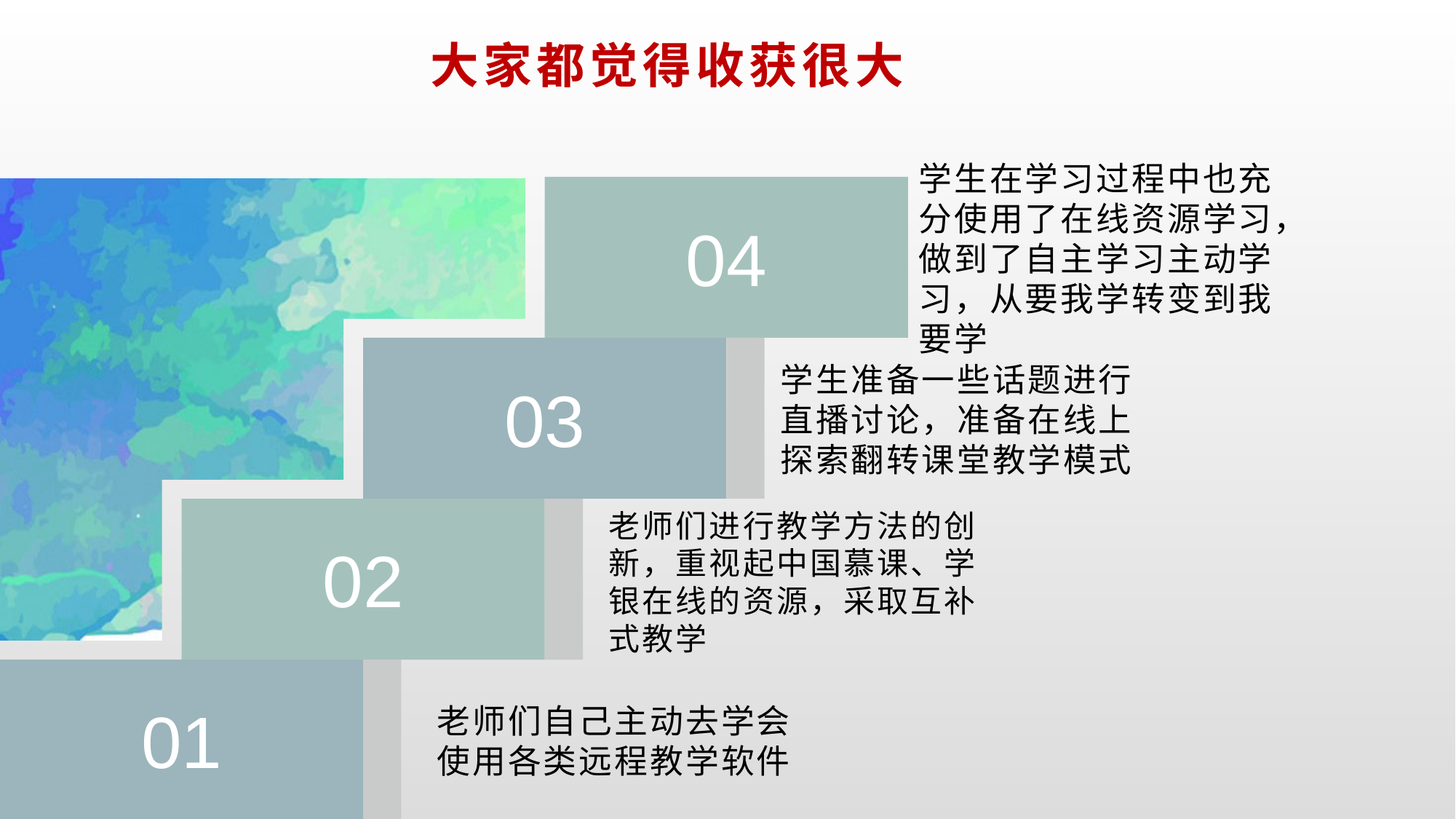

大家都觉得收获很大

学生在学习过程中也充分使用了在线资源学习，做到了自主学习主动学习，从要我学转变到我要学

04

学生准备一些话题进行直播讨论，准备在线上探索翻转课堂教学模式
03

老师们进行教学方法的创新，重视起中国慕课、学银在线的资源，采取互补式教学
02
老师们自己主动去学会使用各类远程教学软件

01